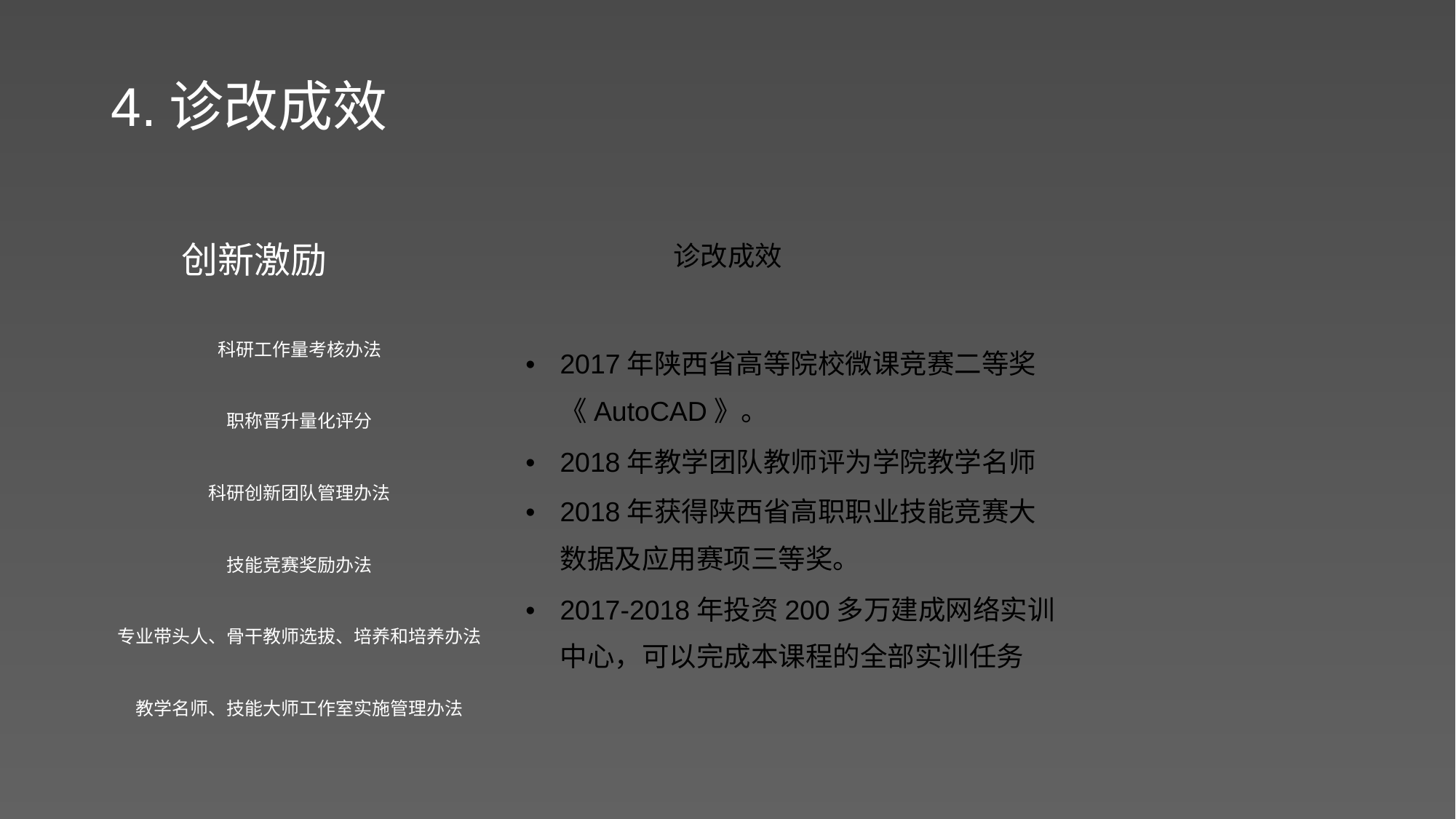

4.诊改成效
创新激励
诊改成效
科研工作量考核办法
职称晋升量化评分
• 2017年陕西省高等院校微课竞赛二等奖
《AutoCAD》。
• 2018年教学团队教师评为学院教学名师
• 2018年获得陕西省高职职业技能竞赛大
数据及应用赛项三等奖。
科研创新团队管理办法
技能竞赛奖励办法
• 2017-2018年投资200多万建成网络实训
中心，可以完成本课程的全部实训任务
专业带头人、骨干教师选拔、培养和培养办法
教学名师、技能大师工作室实施管理办法